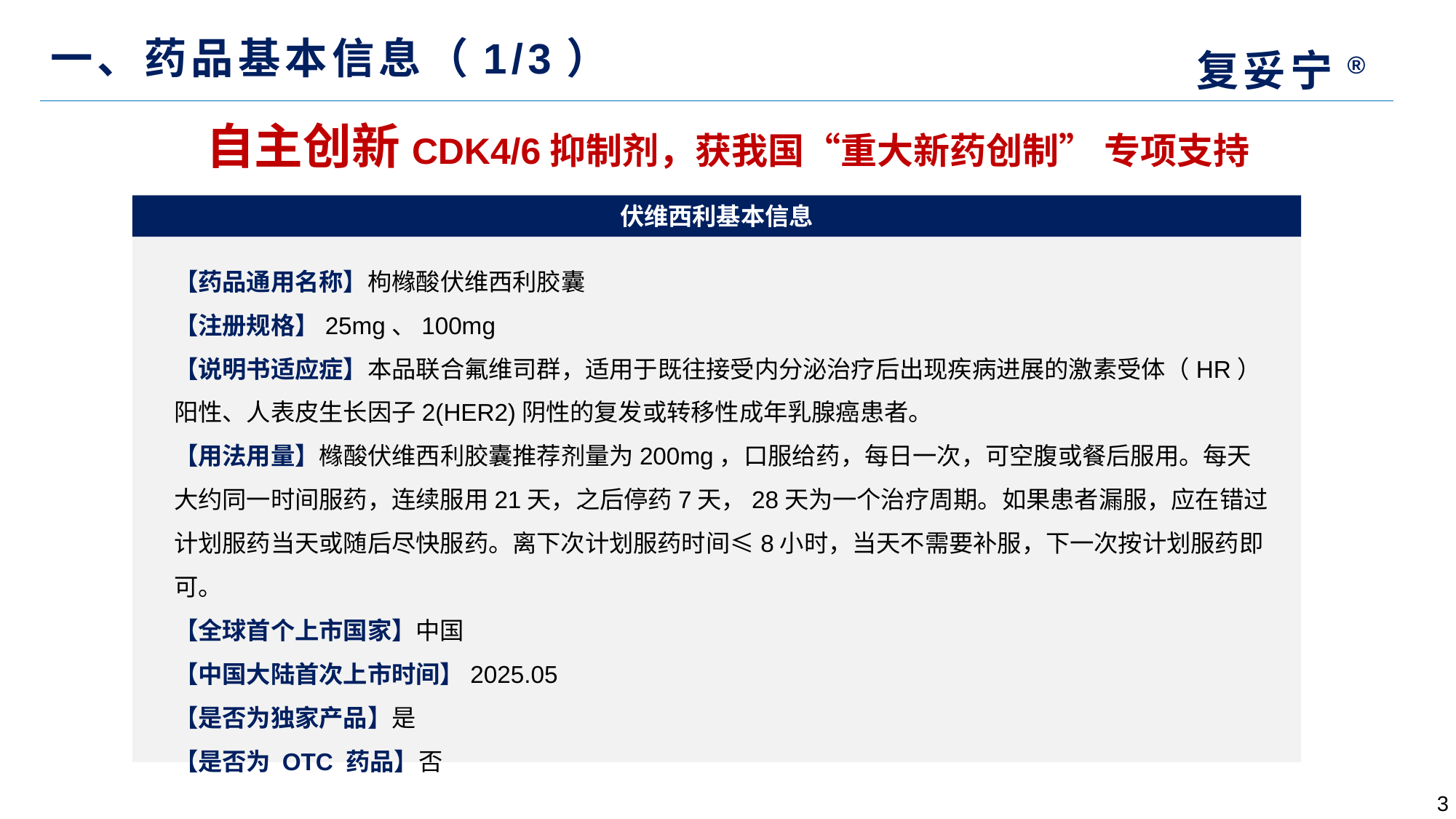

一、药品基本信息（1/3）
复妥宁®
自主创新CDK4/6抑制剂，获我国“重大新药创制” 专项支持

伏维西利基本信息
【药品通用名称】枸橼酸伏维西利胶囊
【注册规格】25mg、100mg
【说明书适应症】本品联合氟维司群，适用于既往接受内分泌治疗后出现疾病进展的激素受体（HR）阳性、人表皮生长因子2(HER2)阴性的复发或转移性成年乳腺癌患者。
【用法用量】橼酸伏维西利胶囊推荐剂量为200mg，口服给药，每日一次，可空腹或餐后服用。每天大约同一时间服药，连续服用21天，之后停药7天，28天为一个治疗周期。如果患者漏服，应在错过计划服药当天或随后尽快服药。离下次计划服药时间≤8小时，当天不需要补服，下一次按计划服药即可。
【全球首个上市国家】中国
【中国大陆首次上市时间】2025.05
【是否为独家产品】是
【是否为 OTC 药品】否
3